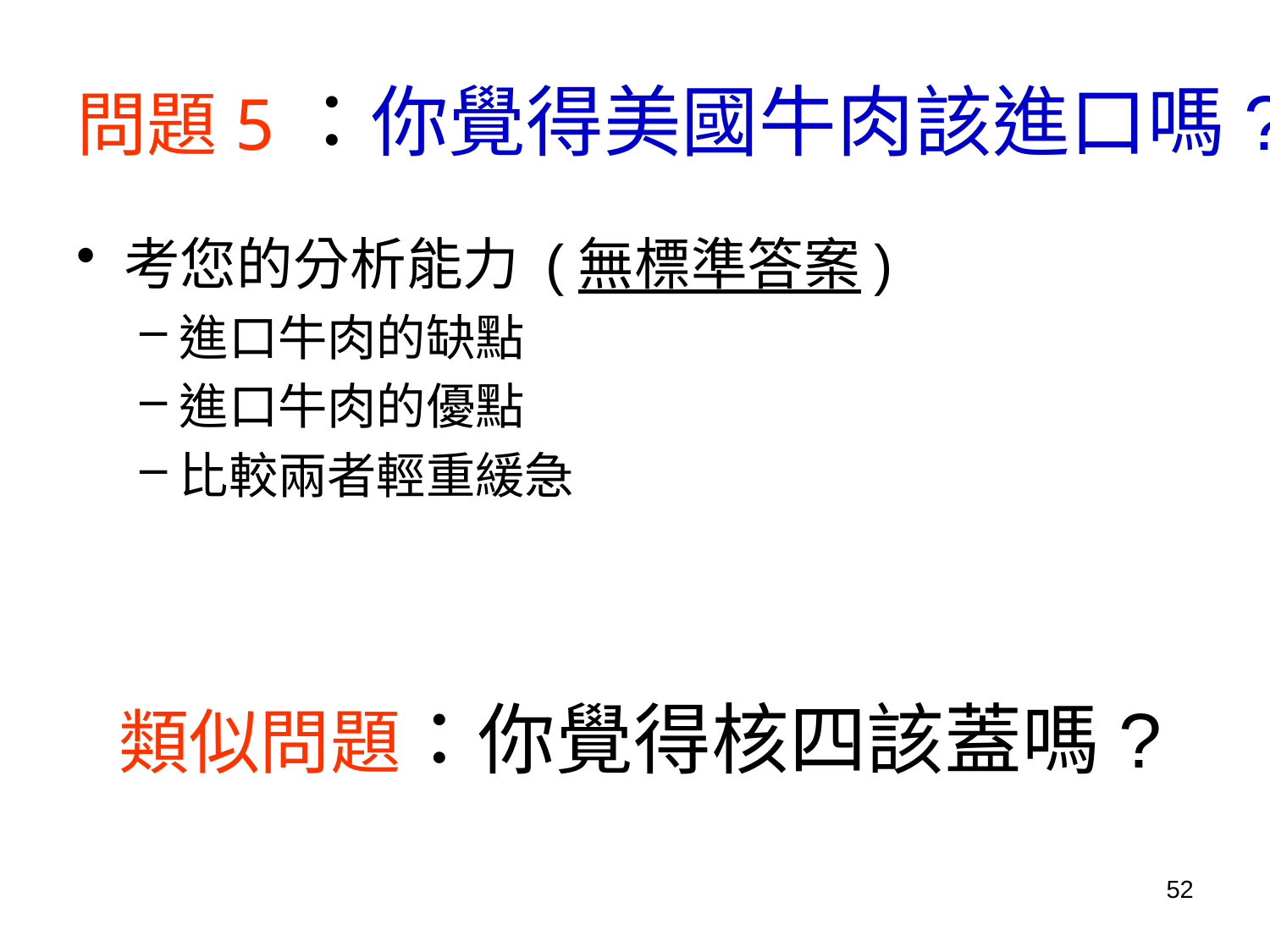

# 問題5：你覺得美國牛肉該進口嗎?
考您的分析能力 (無標準答案)
進口牛肉的缺點
進口牛肉的優點
比較兩者輕重緩急
類似問題：你覺得核四該蓋嗎?
52